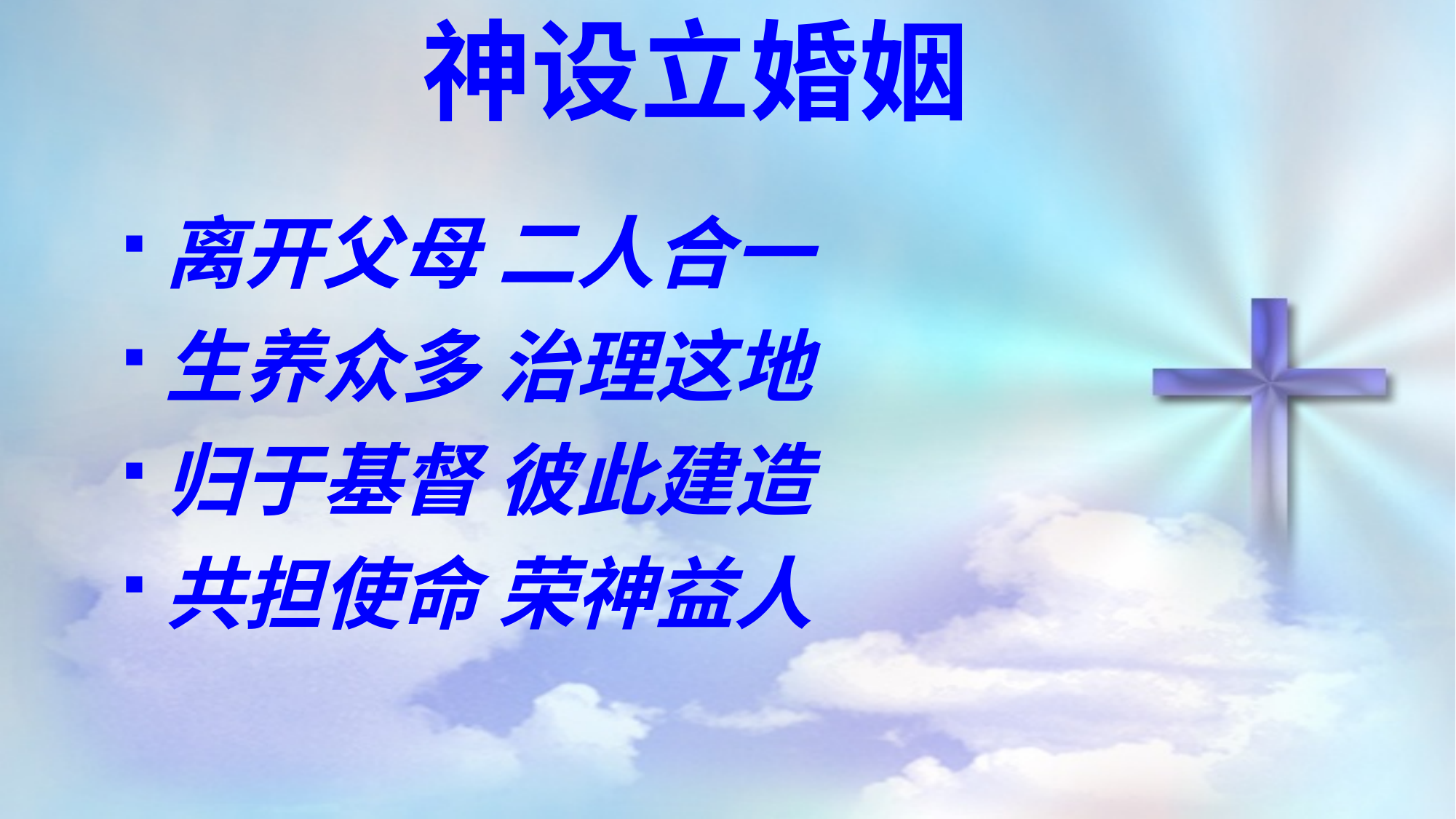

神设立婚姻
离开父母 二人合一
生养众多 治理这地
归于基督 彼此建造
共担使命 荣神益人